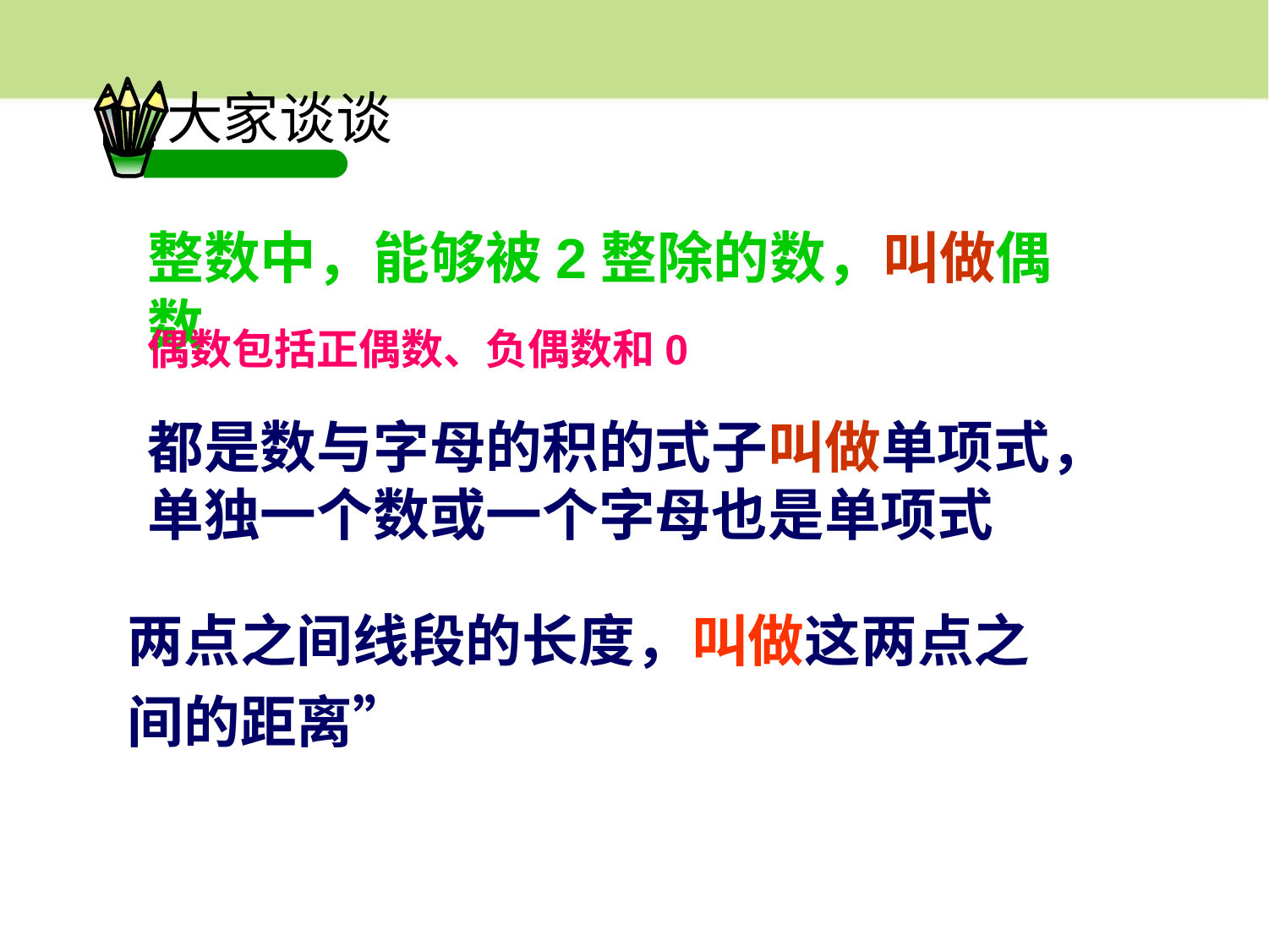

大家谈谈

整数中，能够被2整除的数，叫做偶数
偶数包括正偶数、负偶数和0

都是数与字母的积的式子叫做单项式，单独一个数或一个字母也是单项式
两点之间线段的长度，叫做这两点之间的距离”